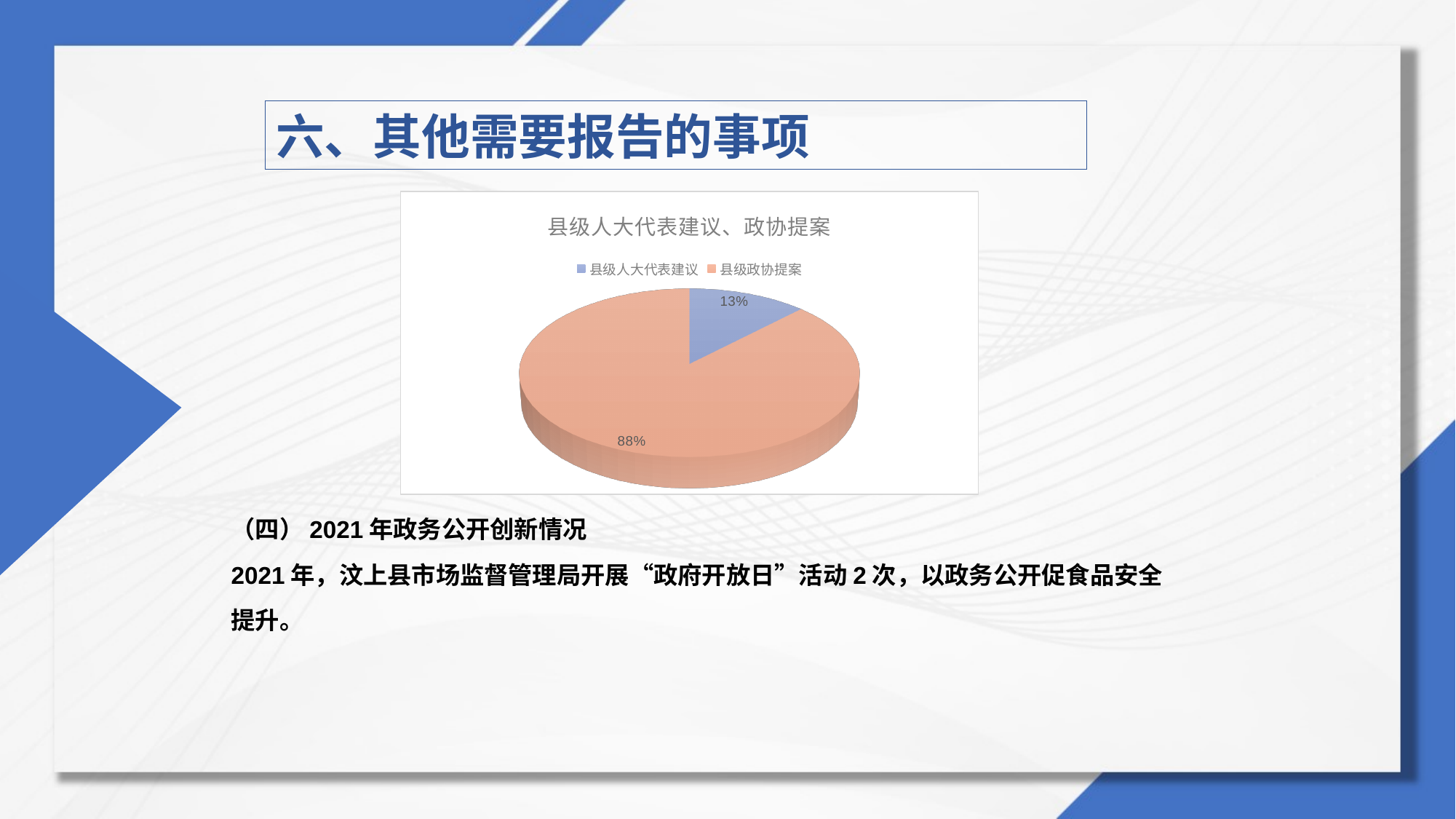

六、其他需要报告的事项

[unsupported chart]

（四）2021年政务公开创新情况
2021年，汶上县市场监督管理局开展“政府开放日”活动2次，以政务公开促食品安全提升。